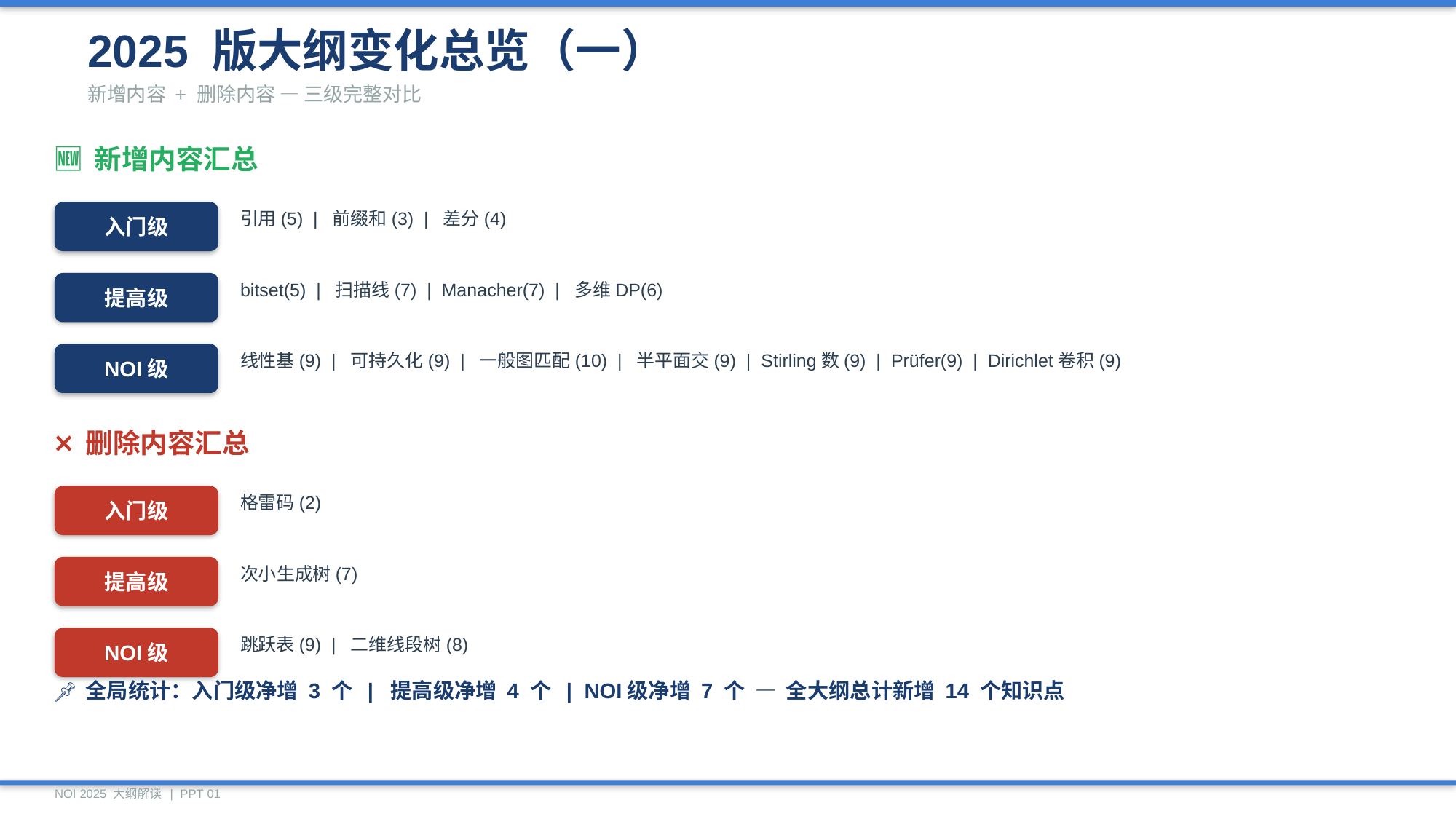

2025 版大纲变化总览（一）
新增内容 + 删除内容 — 三级完整对比
🆕 新增内容汇总
入门级
引用(5)  |  前缀和(3)  |  差分(4)
提高级
bitset(5)  |  扫描线(7)  |  Manacher(7)  |  多维DP(6)
NOI级
线性基(9)  |  可持久化(9)  |  一般图匹配(10)  |  半平面交(9)  |  Stirling数(9)  |  Prüfer(9)  |  Dirichlet卷积(9)
❌ 删除内容汇总
入门级
格雷码(2)
提高级
次小生成树(7)
NOI级
跳跃表(9)  |  二维线段树(8)
📌 全局统计：入门级净增 3 个  |  提高级净增 4 个  |  NOI级净增 7 个  —  全大纲总计新增 14 个知识点

NOI 2025 大纲解读  |  PPT 01